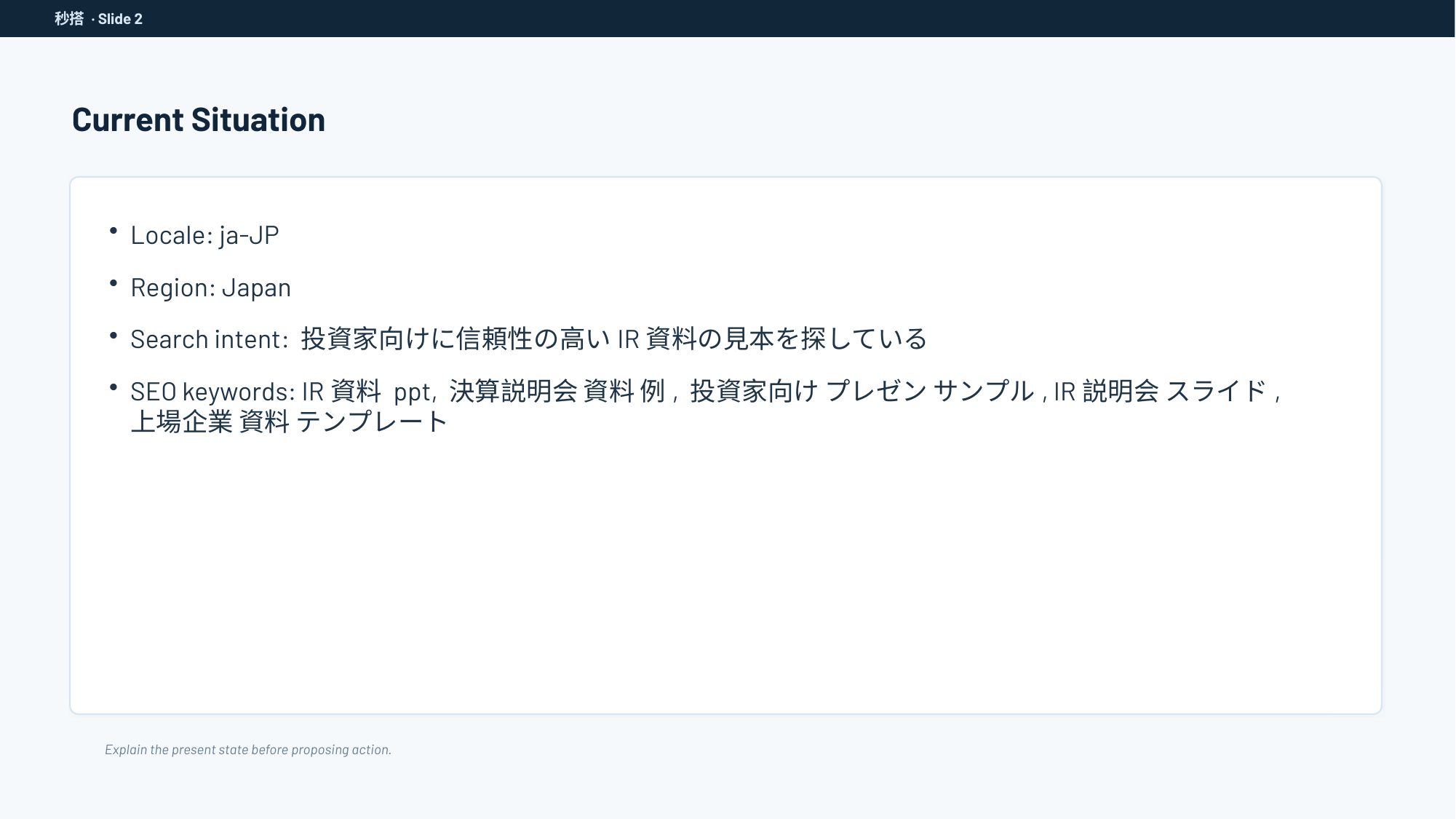

秒搭 · Slide 2
Current Situation

Locale: ja-JP
Region: Japan
Search intent: 投資家向けに信頼性の高いIR資料の見本を探している
SEO keywords: IR資料 ppt, 決算説明会 資料 例, 投資家向け プレゼン サンプル, IR説明会 スライド, 上場企業 資料 テンプレート
Explain the present state before proposing action.